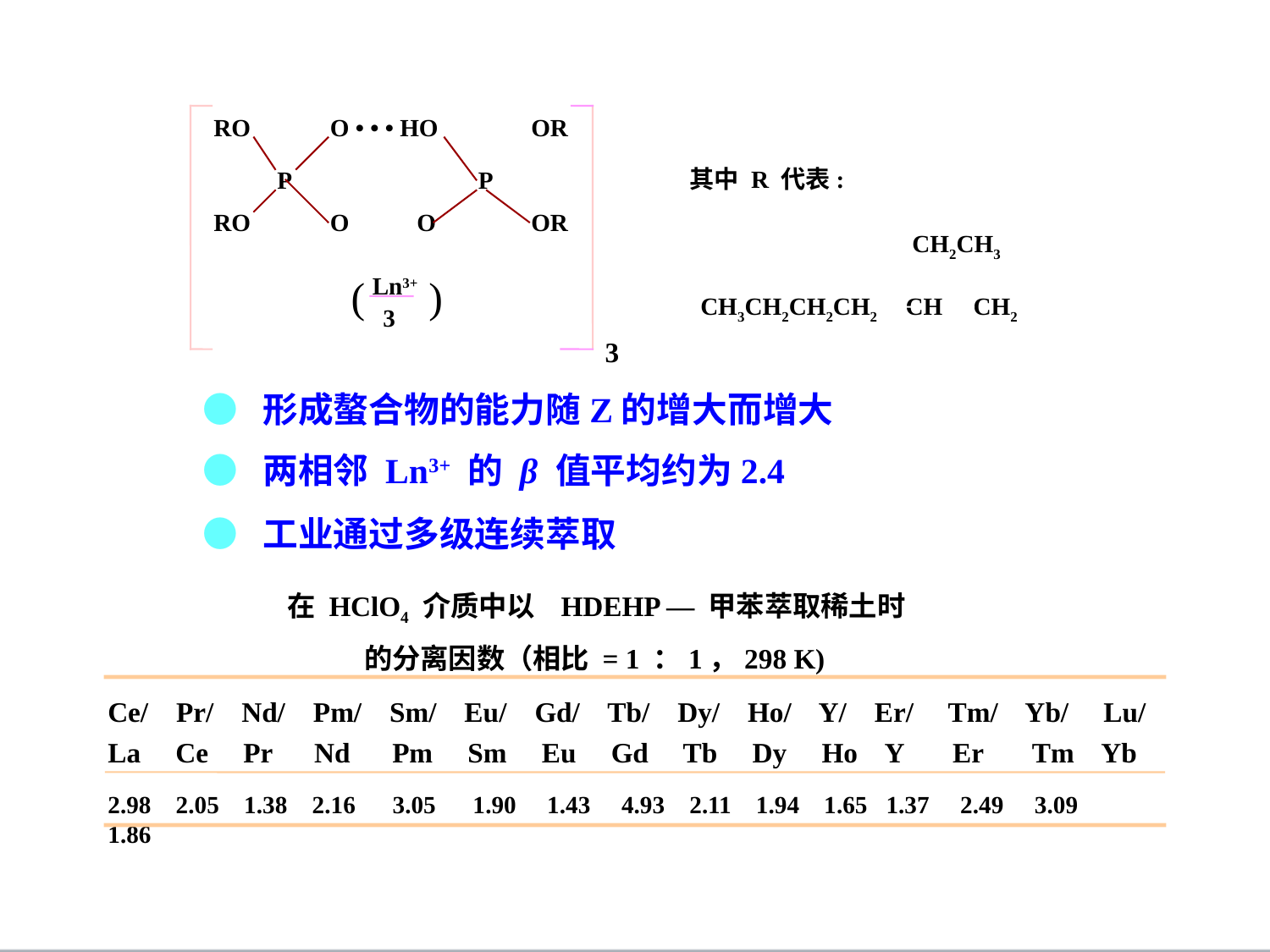

RO
O • • • HO
OR

其中 R 代表:
P
P

RO
O           O
OR
CH2CH3

(      )
Ln3+
CH3CH2CH2CH2     CH     CH2

3

3

●  形成螯合物的能力随Z的增大而增大
●  两相邻 Ln3+ 的 β 值平均约为2.4
●  工业通过多级连续萃取
在 HClO4 介质中以   HDEHP — 甲苯萃取稀土时
           的分离因数（相比 = 1 ：1，298 K)

Ce/    Pr/    Nd/    Pm/    Sm/    Eu/    Gd/    Tb/    Dy/    Ho/    Y/    Er/     Tm/    Yb/     Lu/
La     Ce     Pr      Nd      Pm     Sm     Eu     Gd     Tb     Dy     Ho    Y       Er       Tm    Yb

2.98    2.05    1.38    2.16      3.05      1.90     1.43     4.93    2.11    1.94    1.65   1.37     2.49     3.09     1.86